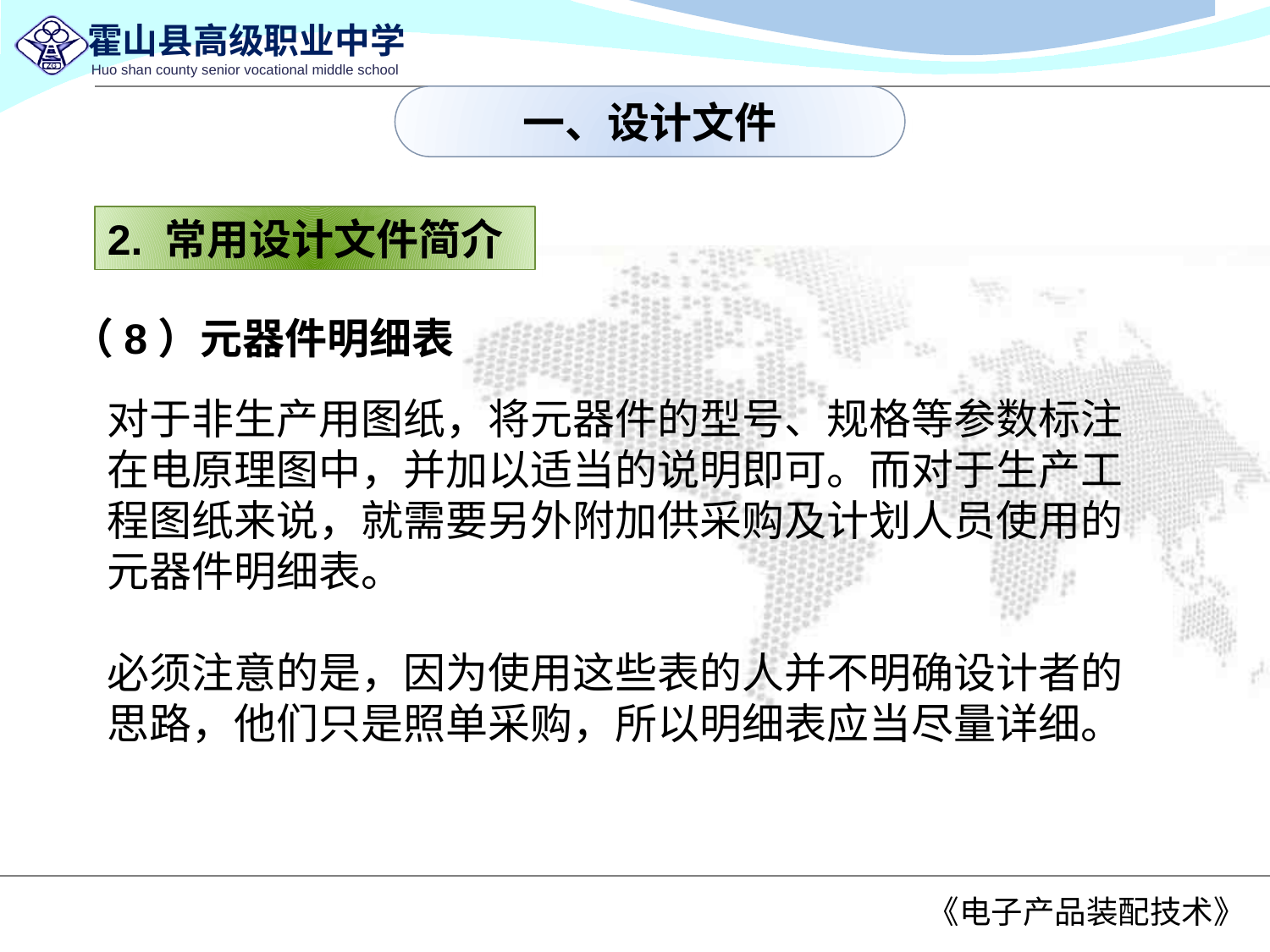

一、设计文件
2. 常用设计文件简介
（8）元器件明细表
对于非生产用图纸，将元器件的型号、规格等参数标注在电原理图中，并加以适当的说明即可。而对于生产工程图纸来说，就需要另外附加供采购及计划人员使用的元器件明细表。

必须注意的是，因为使用这些表的人并不明确设计者的思路，他们只是照单采购，所以明细表应当尽量详细。